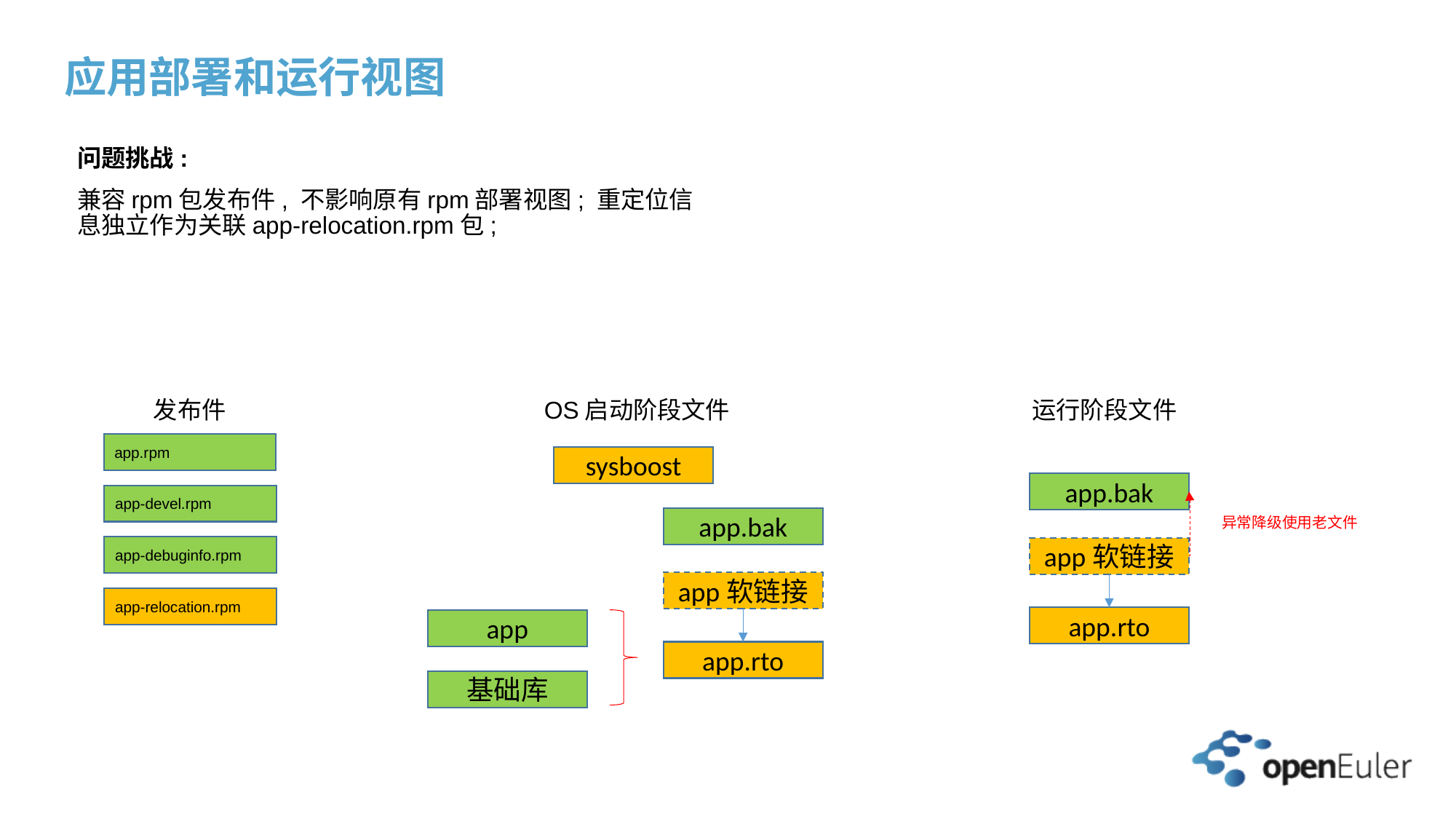

# 应用部署和运行视图
问题挑战:
兼容rpm包发布件, 不影响原有rpm部署视图; 重定位信息独立作为关联app-relocation.rpm包;

发布件
OS启动阶段文件
运行阶段文件
app.rpm
sysboost
app.bak
app-devel.rpm
异常降级使用老文件
app.bak
app-debuginfo.rpm
app软链接
app软链接
app-relocation.rpm
app.rto
app

app.rto
基础库